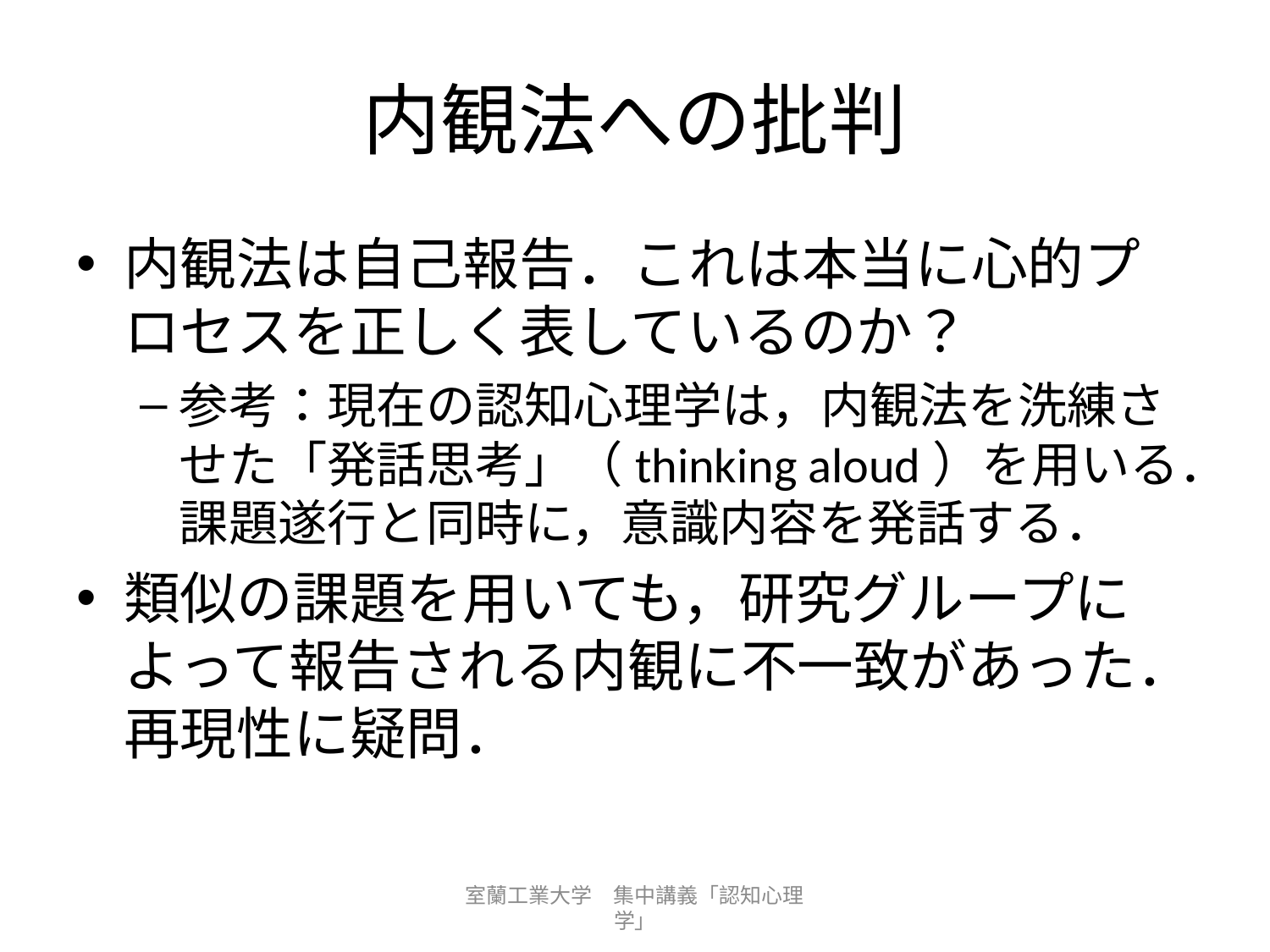

# 内観法への批判
内観法は自己報告．これは本当に心的プロセスを正しく表しているのか？
参考：現在の認知心理学は，内観法を洗練させた「発話思考」（thinking aloud）を用いる．課題遂行と同時に，意識内容を発話する．
類似の課題を用いても，研究グループによって報告される内観に不一致があった．再現性に疑問．

室蘭工業大学　集中講義「認知心理学」